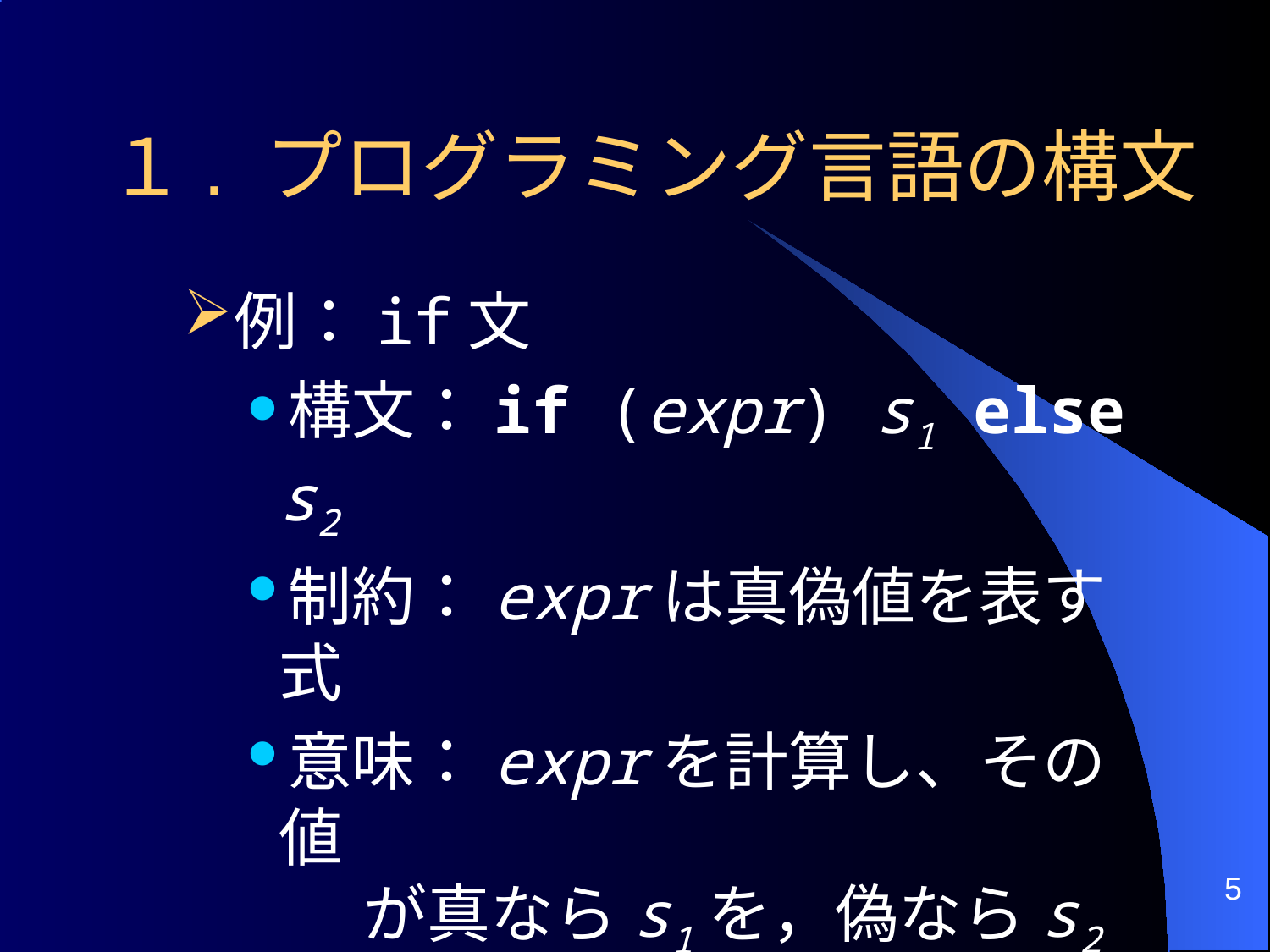

# １. プログラミング言語の構文
例：if文
構文：if (expr) s1 else s2
制約：exprは真偽値を表す式
意味：exprを計算し、その値
      が真ならs1を，偽ならs2
         を実行する
文法：構文＋制約
5